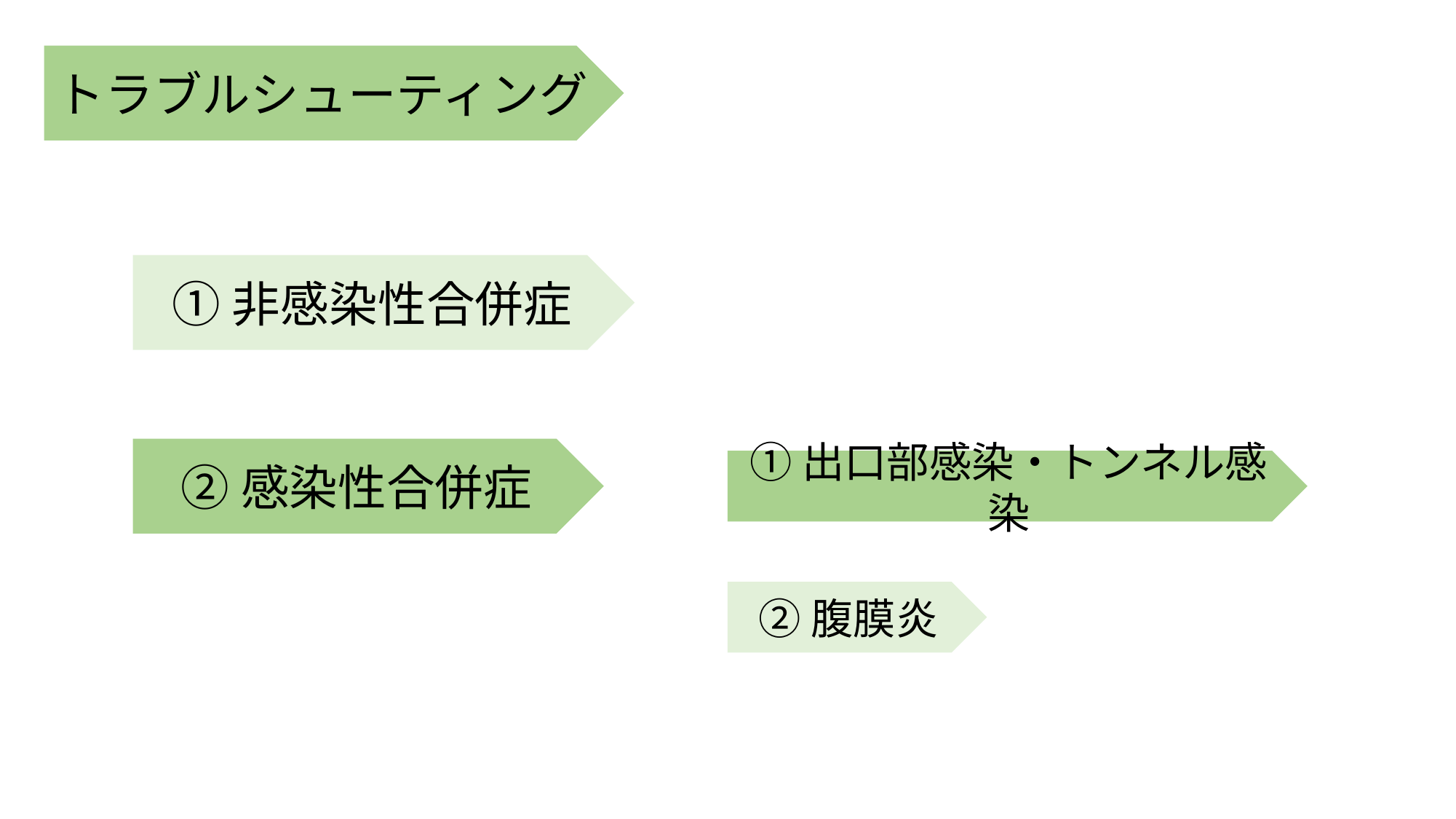

トラブルシューティング
①非感染性合併症
②感染性合併症
①出口部感染・トンネル感染
②腹膜炎